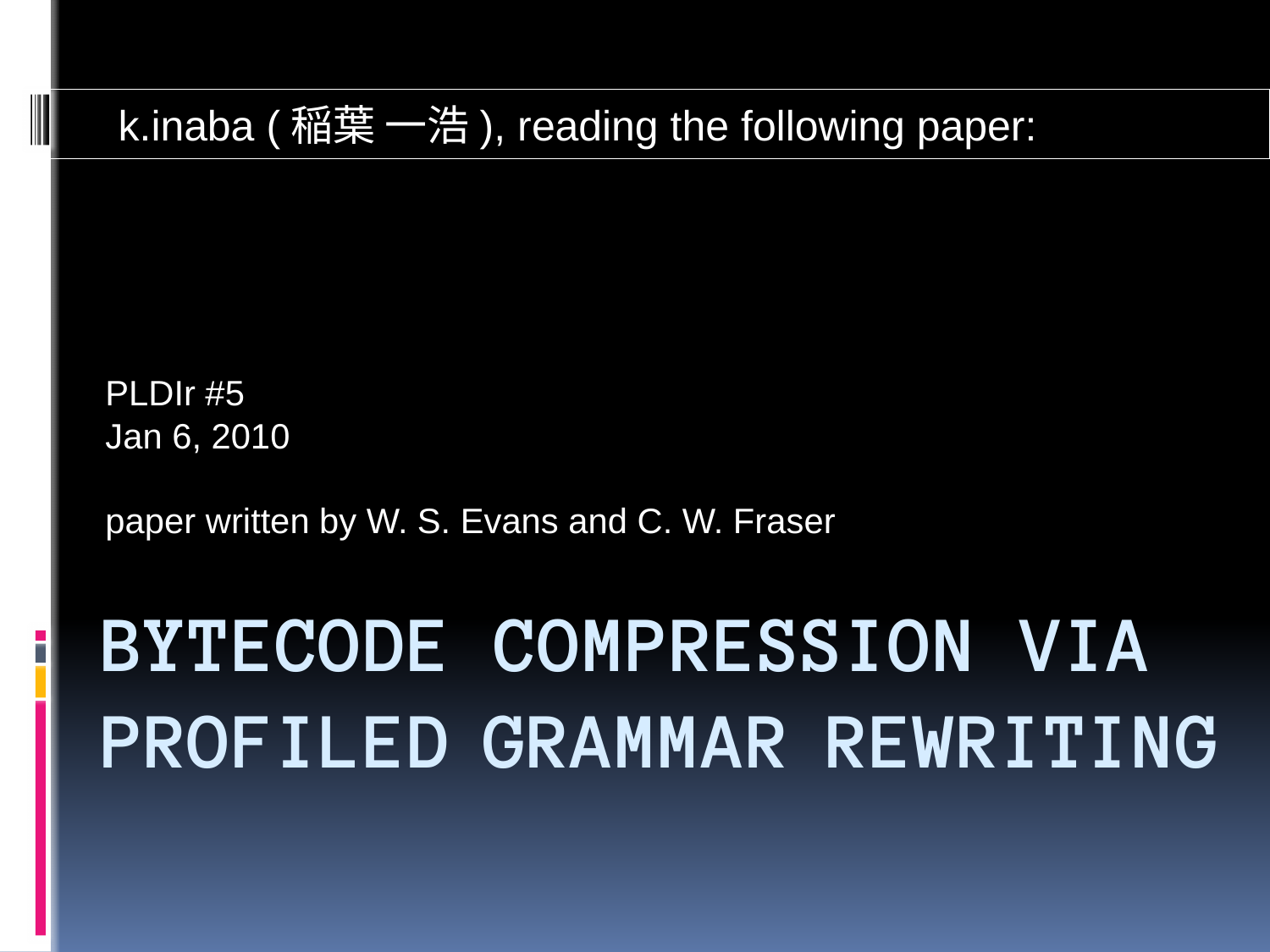

k.inaba (稲葉 一浩), reading the following paper:
PLDIr #5
Jan 6, 2010

paper written by W. S. Evans and C. W. Fraser
# Bytecode Compression via Profiled Grammar Rewriting